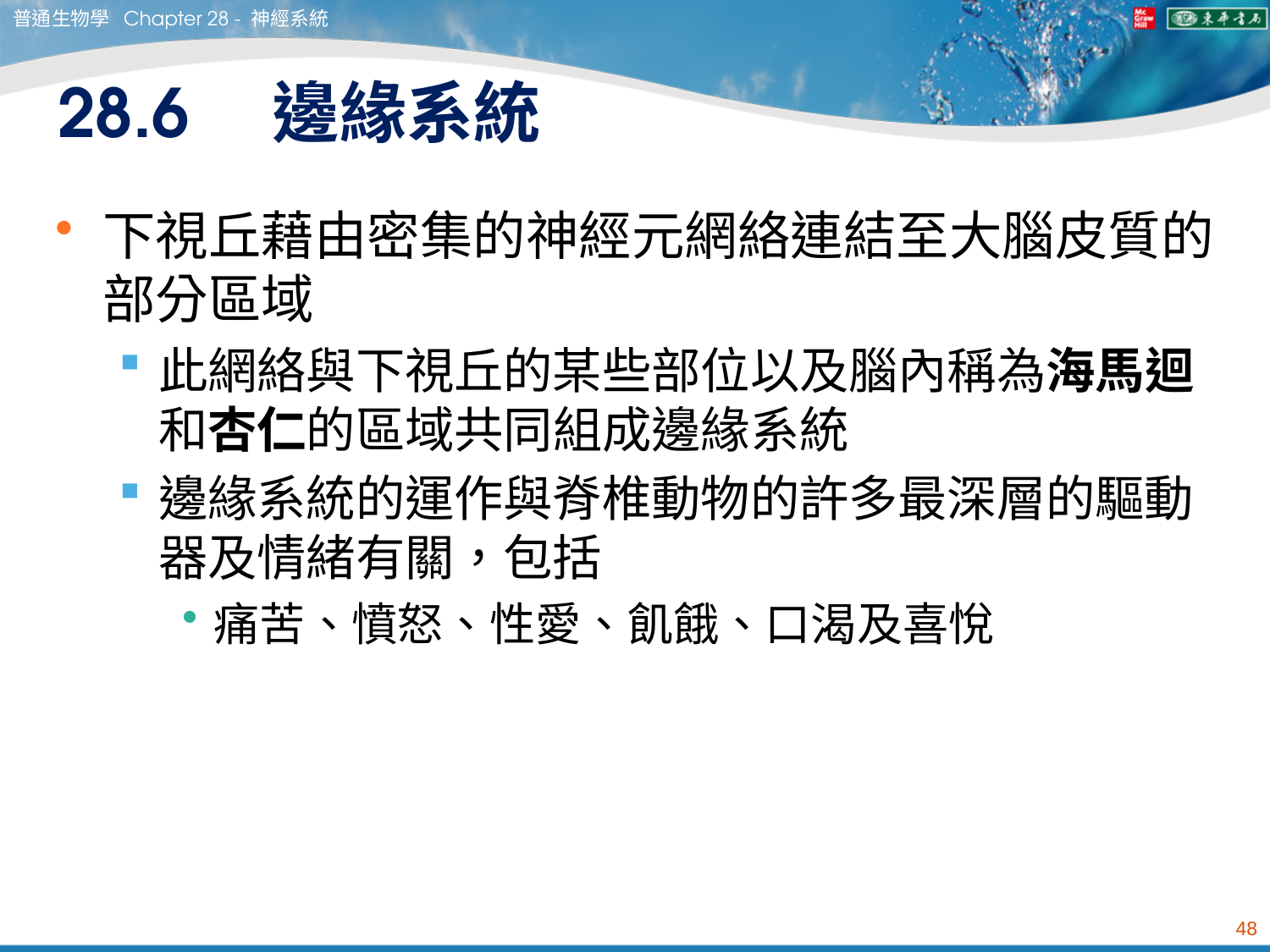

普通生物學  Chapter 28 - 神經系統
# 28.6　邊緣系統
下視丘藉由密集的神經元網絡連結至大腦皮質的部分區域
此網絡與下視丘的某些部位以及腦內稱為海馬迴和杏仁的區域共同組成邊緣系統
邊緣系統的運作與脊椎動物的許多最深層的驅動器及情緒有關，包括
痛苦、憤怒、性愛、飢餓、口渴及喜悅
48